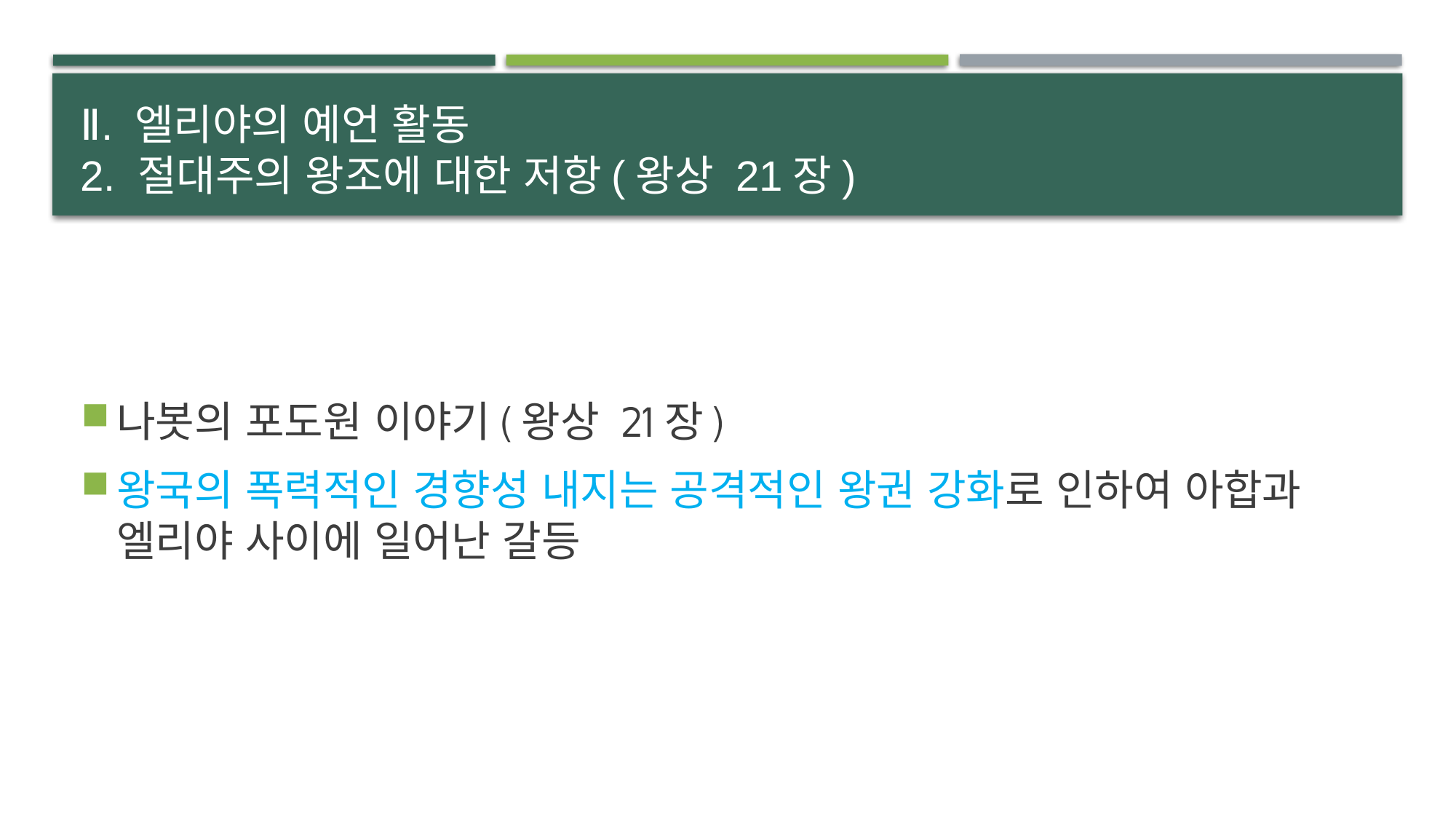

# Ⅱ. 엘리야의 예언 활동 2. 절대주의 왕조에 대한 저항(왕상 21장)
나봇의 포도원 이야기(왕상 21장)
왕국의 폭력적인 경향성 내지는 공격적인 왕권 강화로 인하여 아합과 엘리야 사이에 일어난 갈등